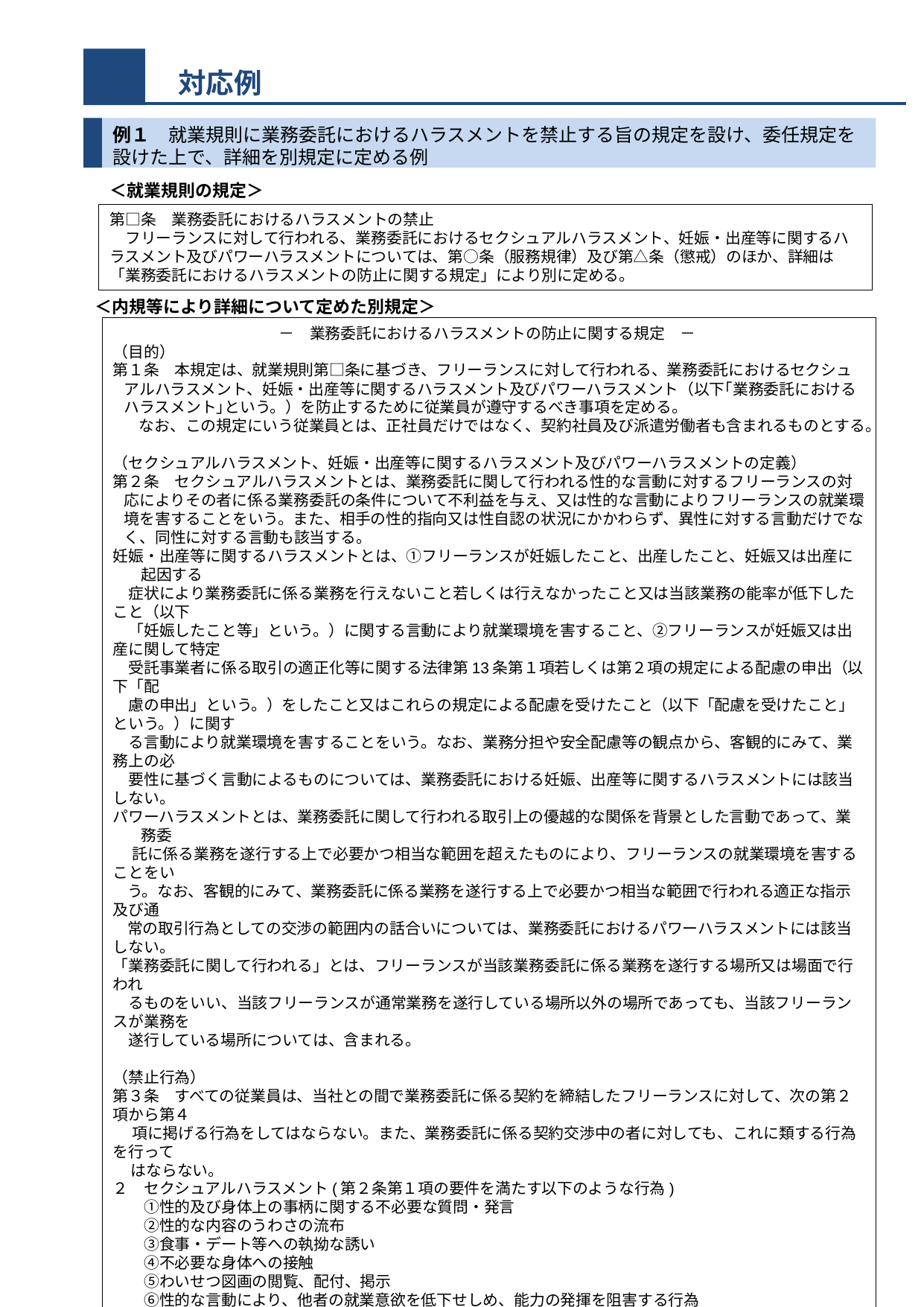

対応例

例１　就業規則に業務委託におけるハラスメントを禁止する旨の規定を設け、委任規定を設けた上で、詳細を別規定に定める例
＜就業規則の規定＞
第□条　業務委託におけるハラスメントの禁止
　フリーランスに対して行われる、業務委託におけるセクシュアルハラスメント、妊娠・出産等に関するハラスメント及びパワーハラスメントについては、第○条（服務規律）及び第△条（懲戒）のほか、詳細は「業務委託におけるハラスメントの防止に関する規定」により別に定める。
＜内規等により詳細について定めた別規定＞
－　業務委託におけるハラスメントの防止に関する規定　－
（目的）
第１条　本規定は、就業規則第□条に基づき、フリーランスに対して行われる、業務委託におけるセクシュアルハラスメント、妊娠・出産等に関するハラスメント及びパワーハラスメント（以下｢業務委託におけるハラスメント｣という。）を防止するために従業員が遵守するべき事項を定める。
　   なお、この規定にいう従業員とは、正社員だけではなく、契約社員及び派遣労働者も含まれるものとする。

（セクシュアルハラスメント、妊娠・出産等に関するハラスメント及びパワーハラスメントの定義）
第２条　セクシュアルハラスメントとは、業務委託に関して行われる性的な言動に対するフリーランスの対応によりその者に係る業務委託の条件について不利益を与え、又は性的な言動によりフリーランスの就業環境を害することをいう。また、相手の性的指向又は性自認の状況にかかわらず、異性に対する言動だけでなく、同性に対する言動も該当する。
妊娠・出産等に関するハラスメントとは、①フリーランスが妊娠したこと、出産したこと、妊娠又は出産に起因する
　症状により業務委託に係る業務を行えないこと若しくは行えなかったこと又は当該業務の能率が低下したこと（以下
　「妊娠したこと等」という。）に関する言動により就業環境を害すること、②フリーランスが妊娠又は出産に関して特定
　受託事業者に係る取引の適正化等に関する法律第13条第１項若しくは第２項の規定による配慮の申出（以下「配
　慮の申出」という。）をしたこと又はこれらの規定による配慮を受けたこと（以下「配慮を受けたこと」という。）に関す
　る言動により就業環境を害することをいう。なお、業務分担や安全配慮等の観点から、客観的にみて、業務上の必
　要性に基づく言動によるものについては、業務委託における妊娠、出産等に関するハラスメントには該当しない。
パワーハラスメントとは、業務委託に関して行われる取引上の優越的な関係を背景とした言動であって、業務委
　 託に係る業務を遂行する上で必要かつ相当な範囲を超えたものにより、フリーランスの就業環境を害することをい
   う。なお、客観的にみて、業務委託に係る業務を遂行する上で必要かつ相当な範囲で行われる適正な指示及び通
   常の取引行為としての交渉の範囲内の話合いについては、業務委託におけるパワーハラスメントには該当しない。
「業務委託に関して行われる」とは、フリーランスが当該業務委託に係る業務を遂行する場所又は場面で行われ
　るものをいい、当該フリーランスが通常業務を遂行している場所以外の場所であっても、当該フリーランスが業務を
　遂行している場所については、含まれる。

（禁止行為）
第３条　すべての従業員は、当社との間で業務委託に係る契約を締結したフリーランスに対して、次の第２項から第４
　 項に掲げる行為をしてはならない。また、業務委託に係る契約交渉中の者に対しても、これに類する行為を行って
    はならない。
２　セクシュアルハラスメント(第２条第１項の要件を満たす以下のような行為)
　　①性的及び身体上の事柄に関する不必要な質問・発言
　　②性的な内容のうわさの流布
　　③食事・デート等への執拗な誘い
　　④不必要な身体への接触
　　⑤わいせつ図画の閲覧、配付、掲示
　　⑥性的な言動により、他者の就業意欲を低下せしめ、能力の発揮を阻害する行為
　　⑦交際・性的関係の強要
　　⑧性的な言動への抗議又は拒否等を行ったフリーランスに対して、契約の解除その他の不利益を与える行為
　　⑨その他、フリーランスに不快感を与える性的な言動
３　妊娠・出産等に関するハラスメント(第２条第２項の要件を満たす以下のような行為)
　　①妊娠したこと等を理由として嫌がらせ等をするもの
　　②妊娠したこと等を理由として契約の解除その他の不利益な取扱いを示唆するもの
　　③配慮の申出を阻害するもの
　　④配慮の申出をしたこと及び配慮を受けたことにより嫌がらせ等をするもの
　　⑤配慮の申出をしたこと及び配慮を受けたことを理由として契約の解除その他の不利益な取扱いを示唆するもの